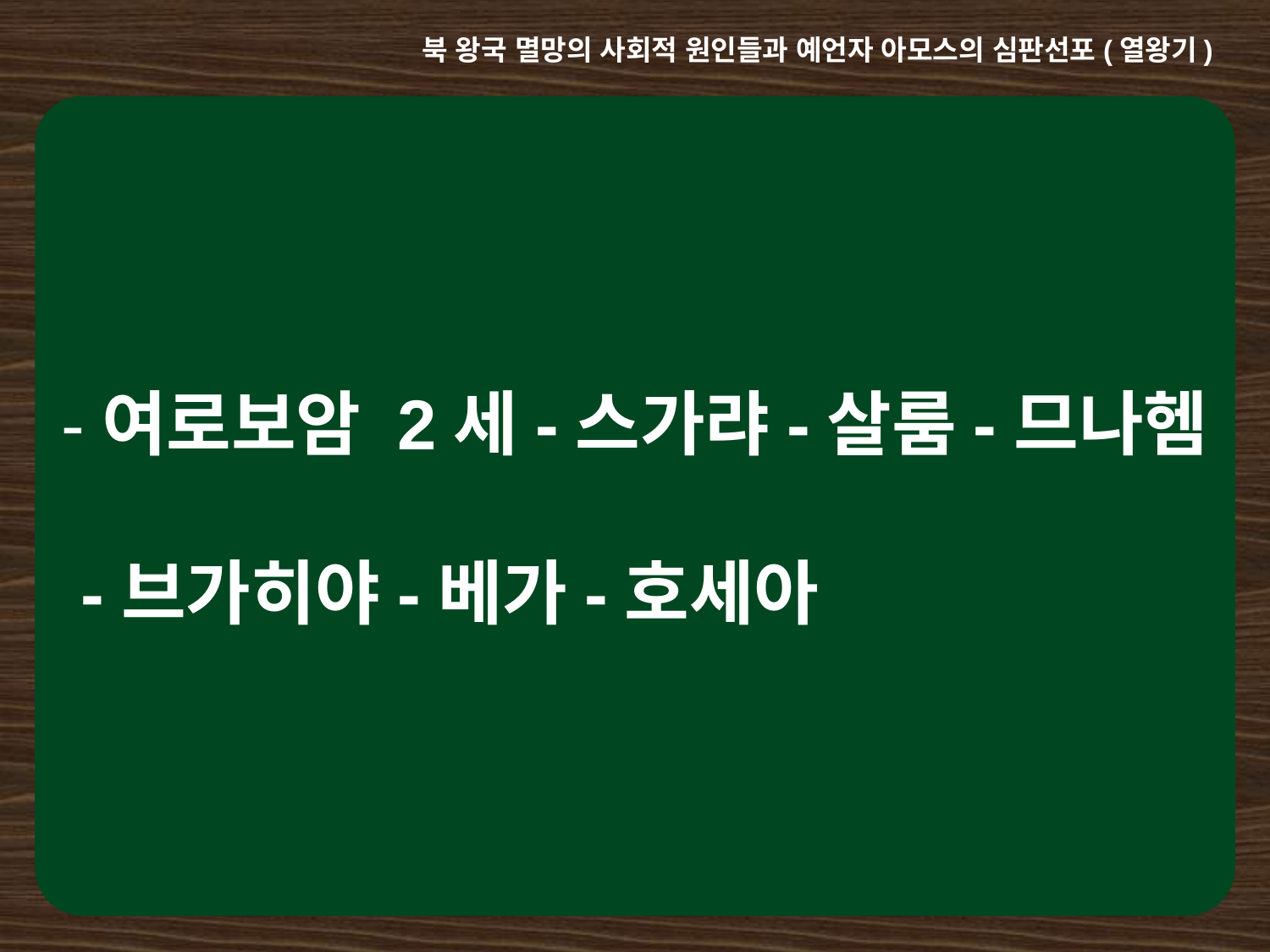

북 왕국 멸망의 사회적 원인들과 예언자 아모스의 심판선포(열왕기)
-여로보암 2세-스가랴-살룸-므나헴

 -브가히야-베가-호세아